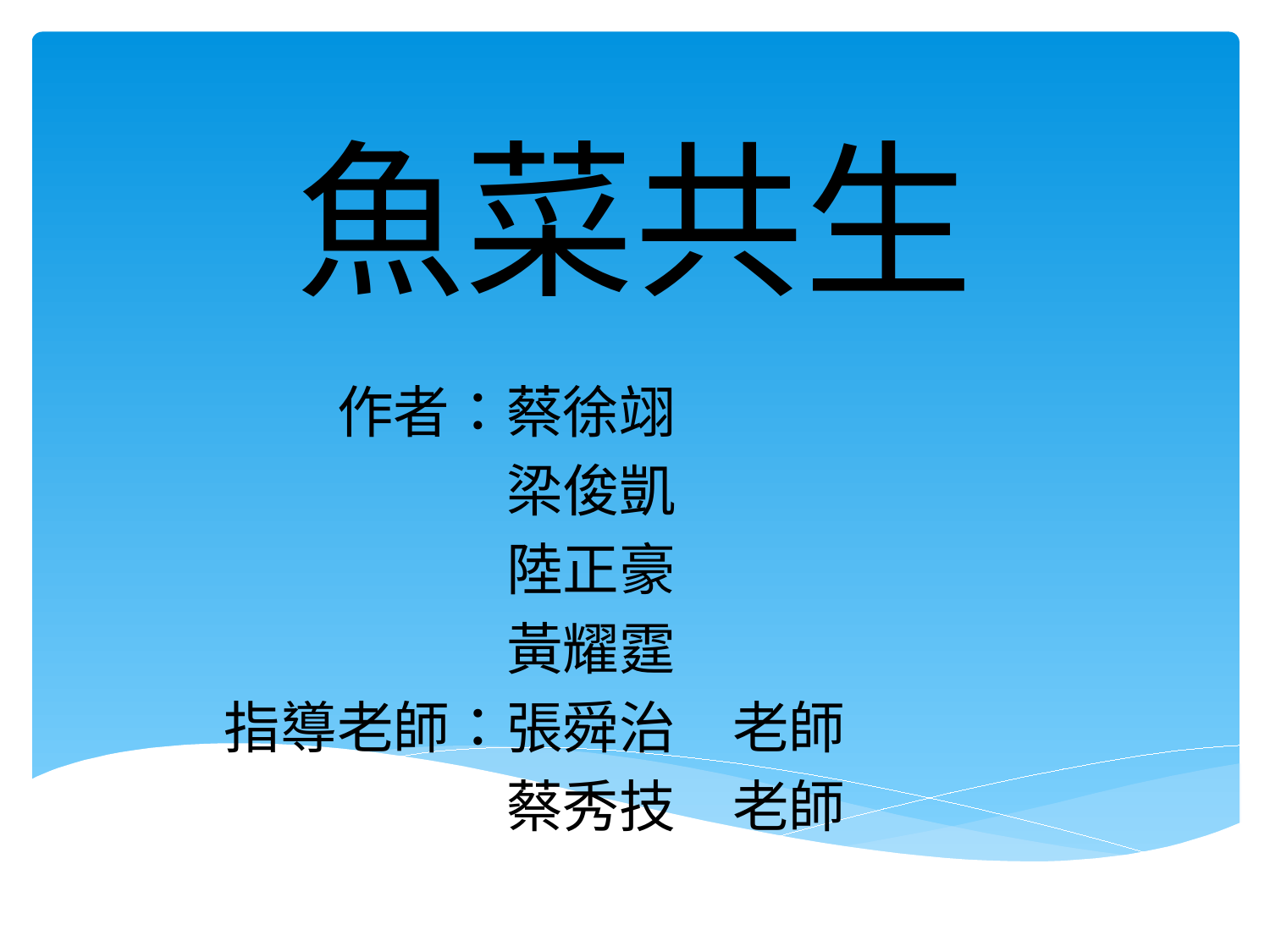

# 魚菜共生
　　　作者：蔡徐翊
　　　　　　梁俊凱
　　　　　　陸正豪
　　　　　　黃耀霆
　指導老師：張舜治　老師
　　　　　　蔡秀技　老師